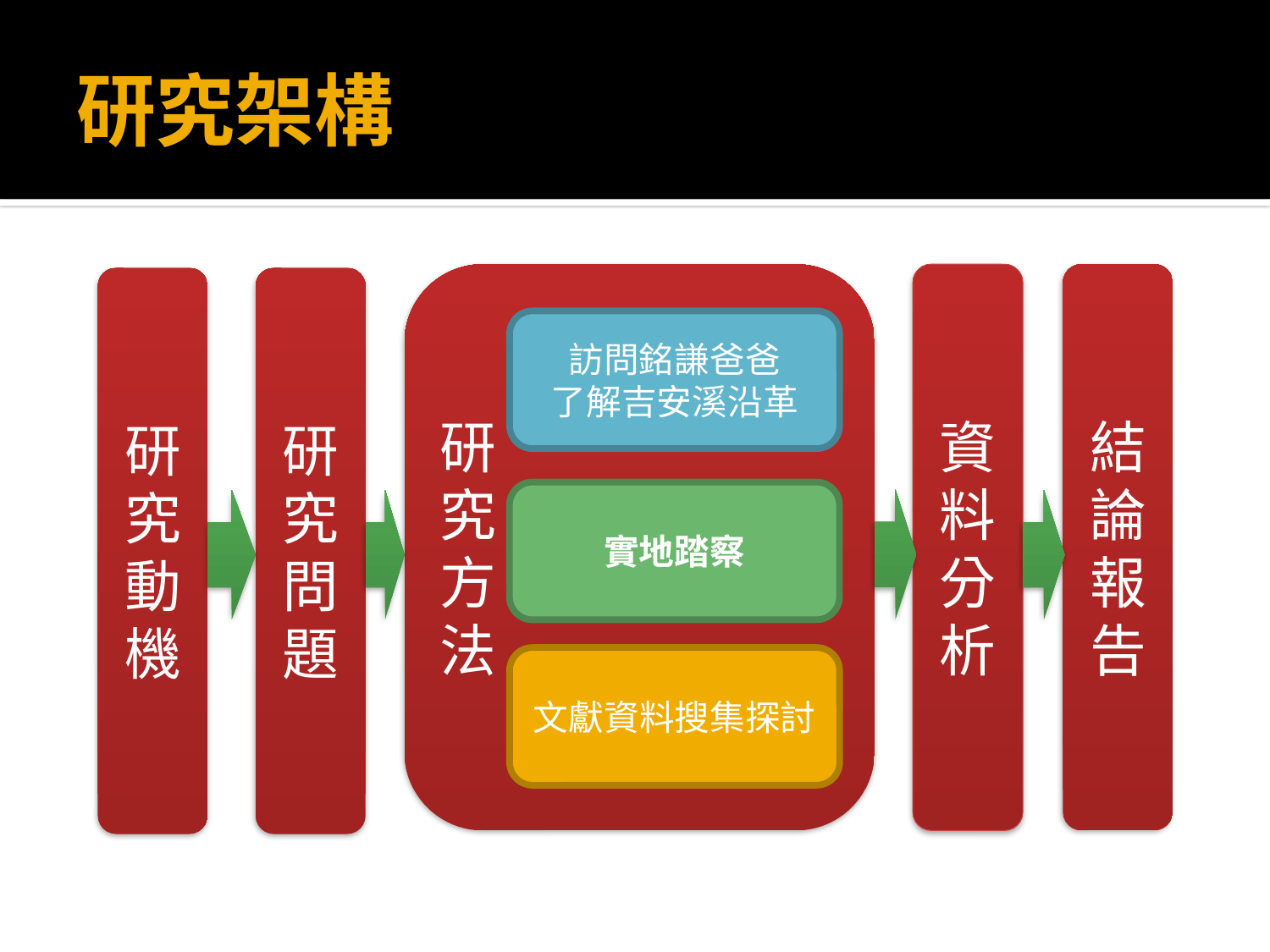

# 研究架構

研
究
方
法
資料分析
結論報告
研
究
動
機
研
究
問題
訪問銘謙爸爸
了解吉安溪沿革
實地踏察

文獻資料搜集探討